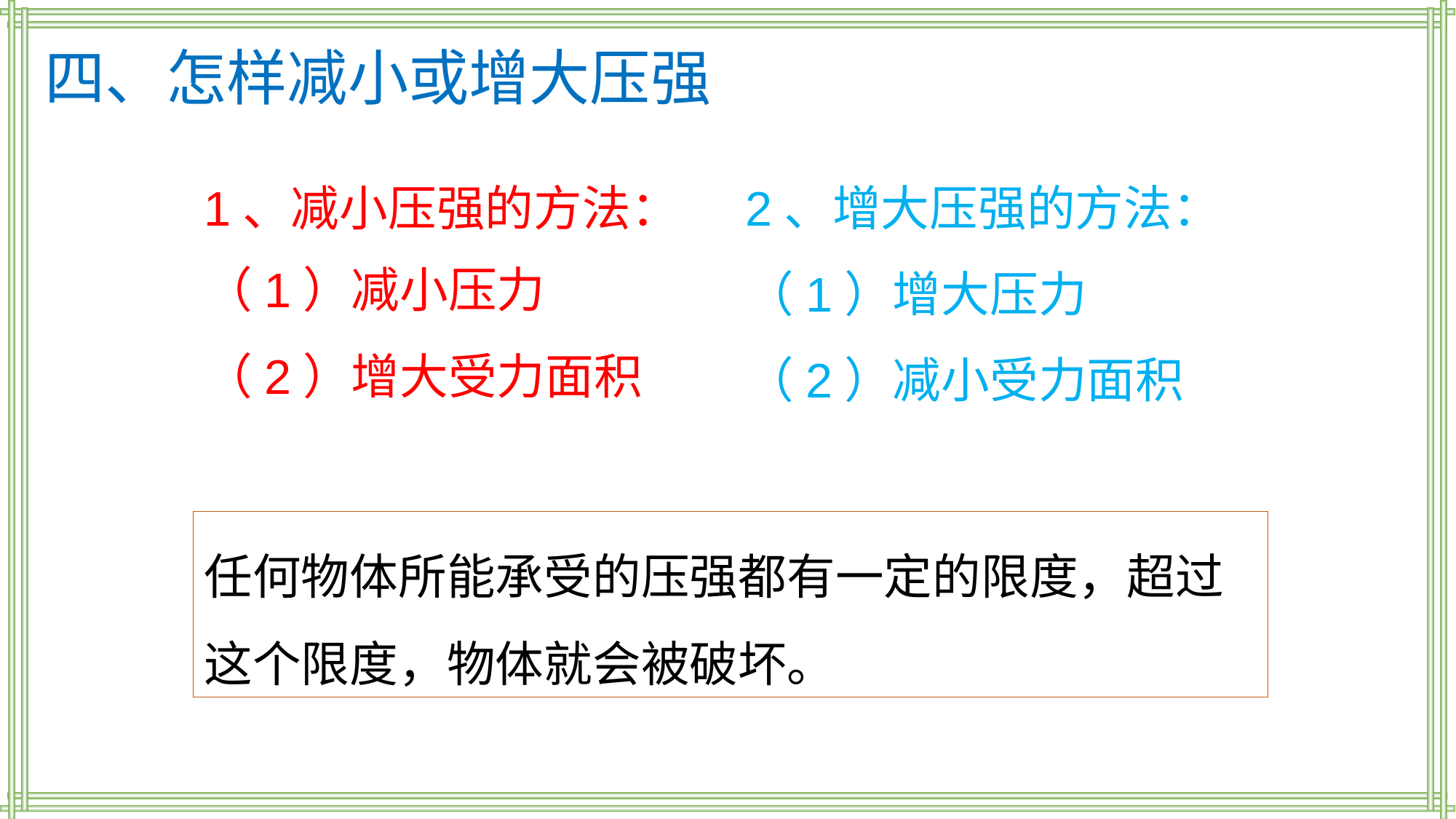

四、怎样减小或增大压强
1、减小压强的方法：
（1）减小压力
（2）增大受力面积
2、增大压强的方法：
（1）增大压力
（2）减小受力面积
任何物体所能承受的压强都有一定的限度，超过这个限度，物体就会被破坏。